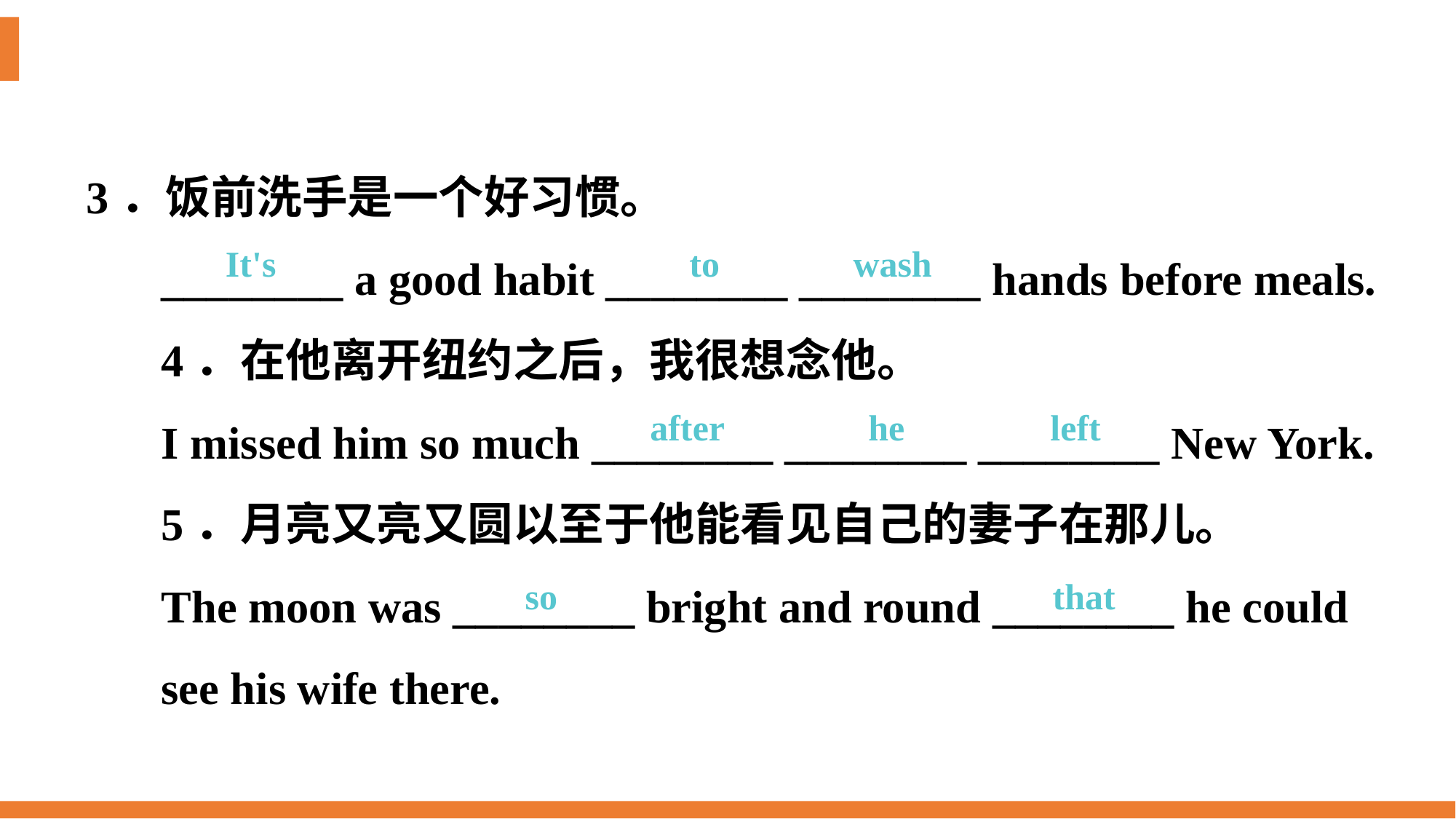

3．饭前洗手是一个好习惯。
________ a good habit ________ ________ hands before meals.
4．在他离开纽约之后，我很想念他。
I missed him so much ________ ________ ________ New York.
5．月亮又亮又圆以至于他能看见自己的妻子在那儿。
The moon was ________ bright and round ________ he could
see his wife there.
It's 				   to 	         wash
after 		he 	        left
so 				          that